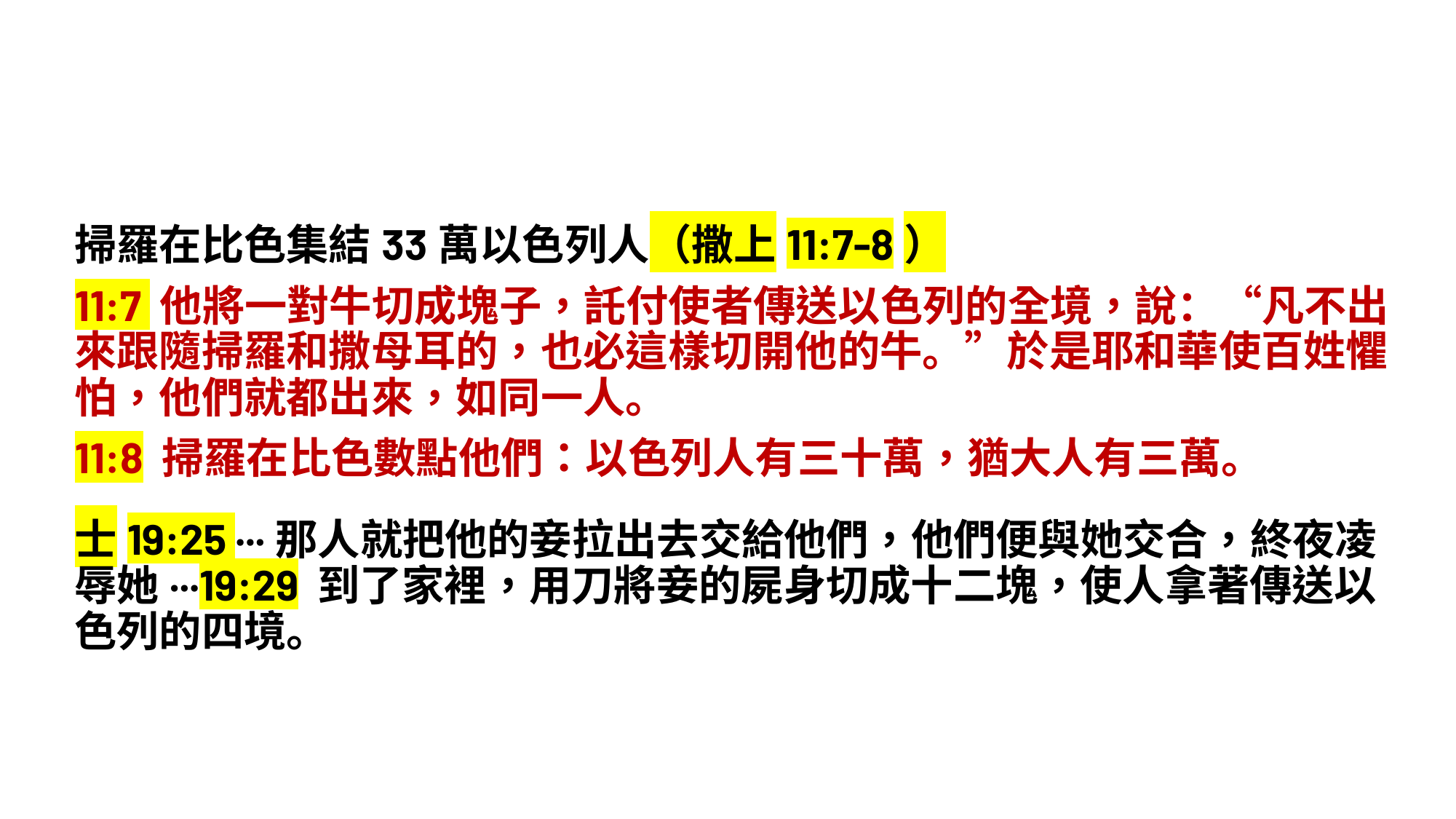

掃羅在比色集結33萬以色列人（撒上11:7-8）
11:7 他將一對牛切成塊子，託付使者傳送以色列的全境，說：“凡不出來跟隨掃羅和撒母耳的，也必這樣切開他的牛。”於是耶和華使百姓懼怕，他們就都出來，如同一人。
11:8 掃羅在比色數點他們：以色列人有三十萬，猶大人有三萬。

士19:25 ···那人就把他的妾拉出去交給他們，他們便與她交合，終夜凌辱她···19:29 到了家裡，用刀將妾的屍身切成十二塊，使人拿著傳送以色列的四境。